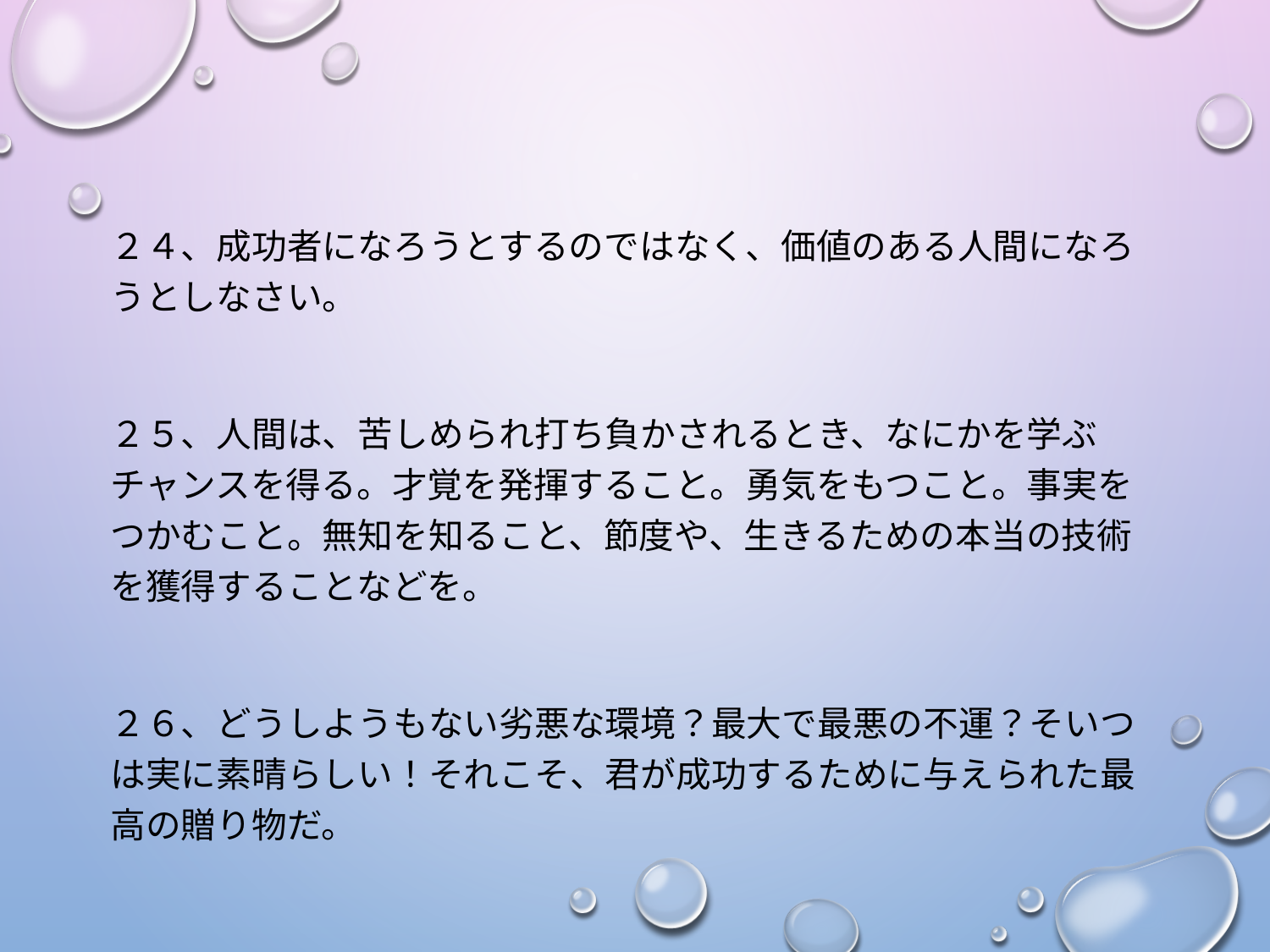

２４、成功者になろうとするのではなく、価値のある人間になろうとしなさい。

２５、人間は、苦しめられ打ち負かされるとき、なにかを学ぶチャンスを得る。才覚を発揮すること。勇気をもつこと。事実をつかむこと。無知を知ること、節度や、生きるための本当の技術を獲得することなどを。

２６、どうしようもない劣悪な環境？最大で最悪の不運？そいつは実に素晴らしい！それこそ、君が成功するために与えられた最高の贈り物だ。